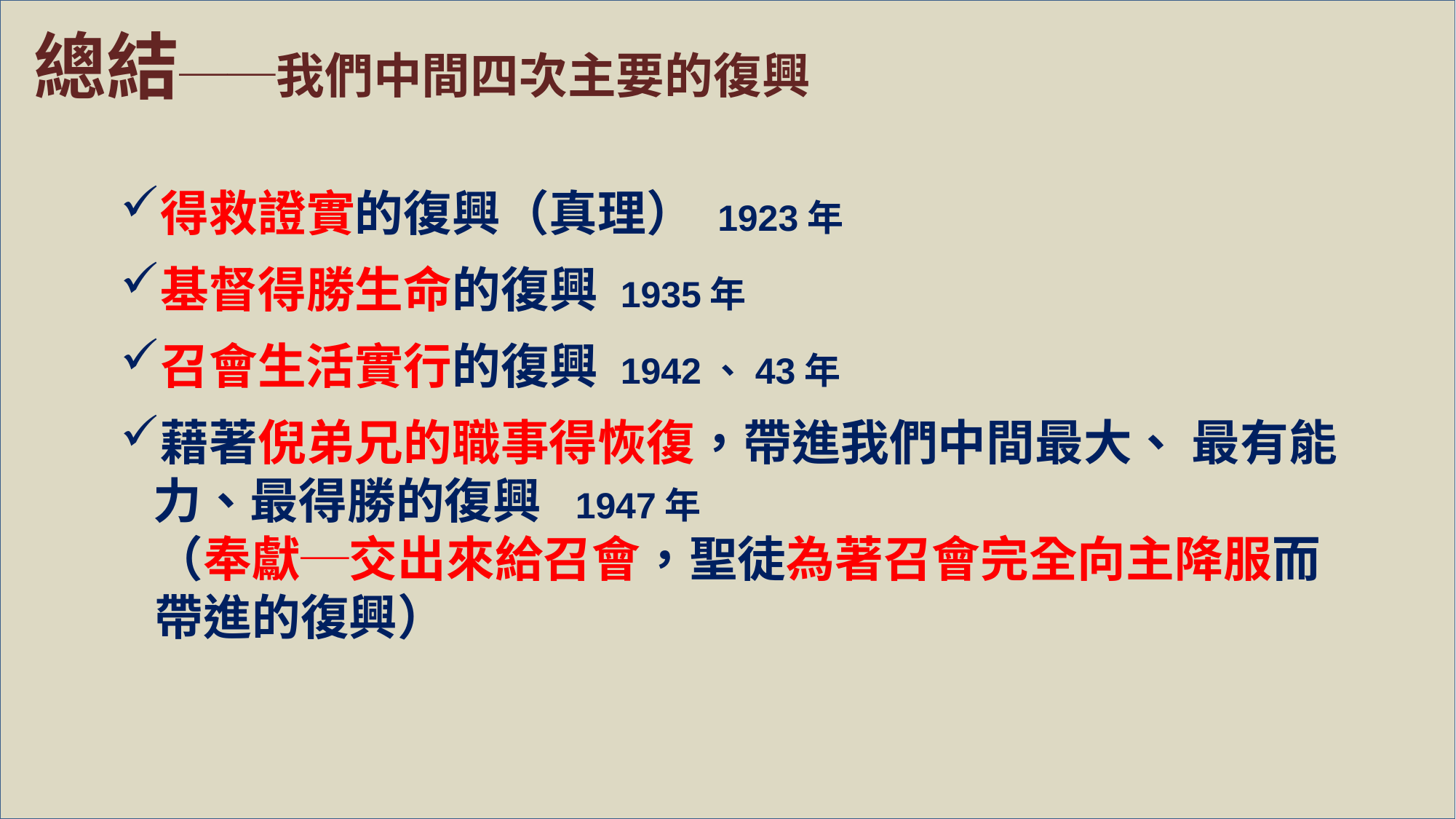

總結──我們中間四次主要的復興

2
得救證實的復興（真理） 1923年
基督得勝生命的復興 1935年
召會生活實行的復興 1942、43年
藉著倪弟兄的職事得恢復，帶進我們中間最大、 最有能力、最得勝的復興  1947年
（奉獻─交出來給召會，聖徒為著召會完全向主降服而帶進的復興）